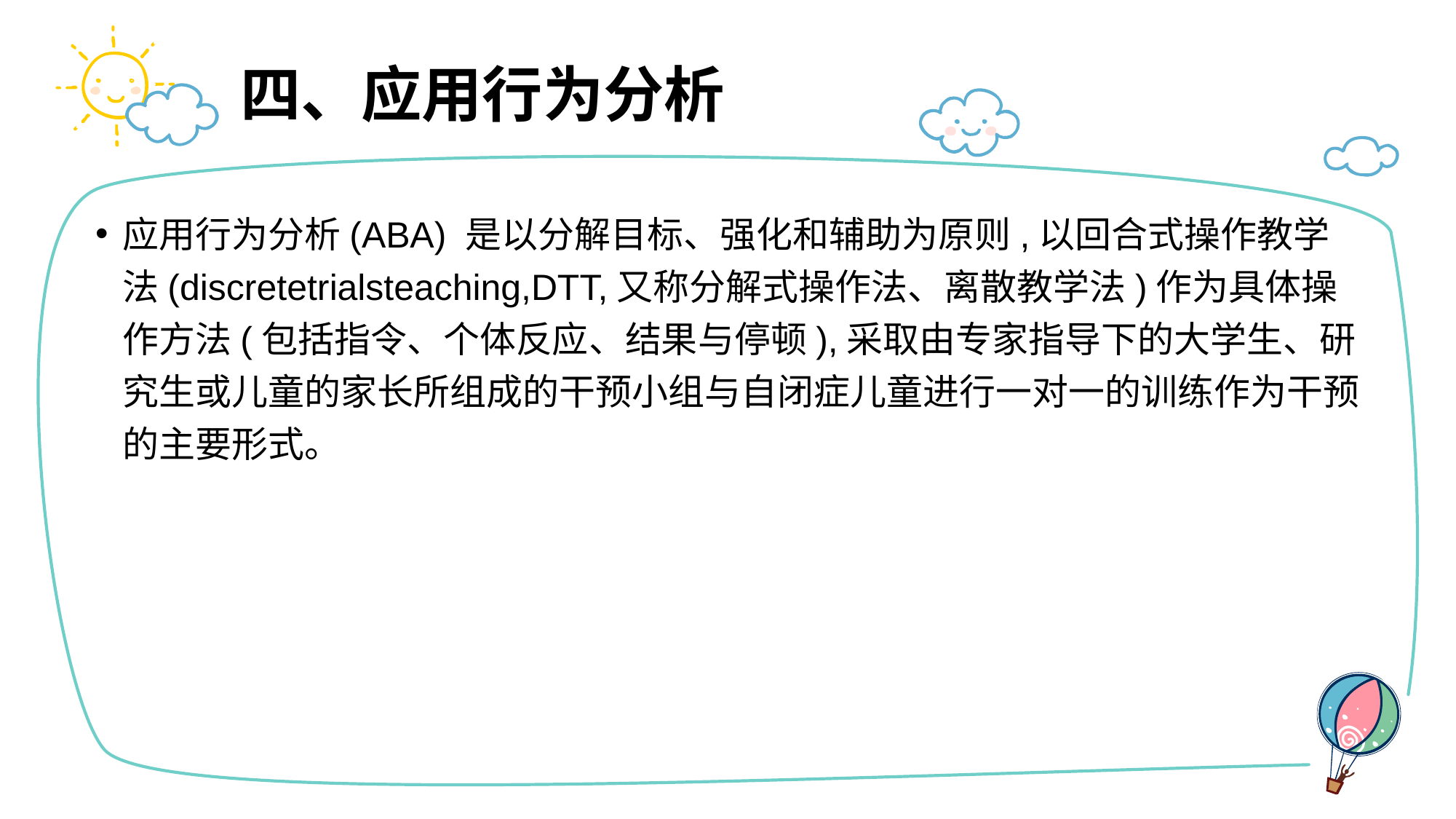

# 四、应用行为分析
应用行为分析(ABA) 是以分解目标、强化和辅助为原则,以回合式操作教学法(discretetrialsteaching,DTT,又称分解式操作法、离散教学法)作为具体操作方法(包括指令、个体反应、结果与停顿),采取由专家指导下的大学生、研究生或儿童的家长所组成的干预小组与自闭症儿童进行一对一的训练作为干预的主要形式。